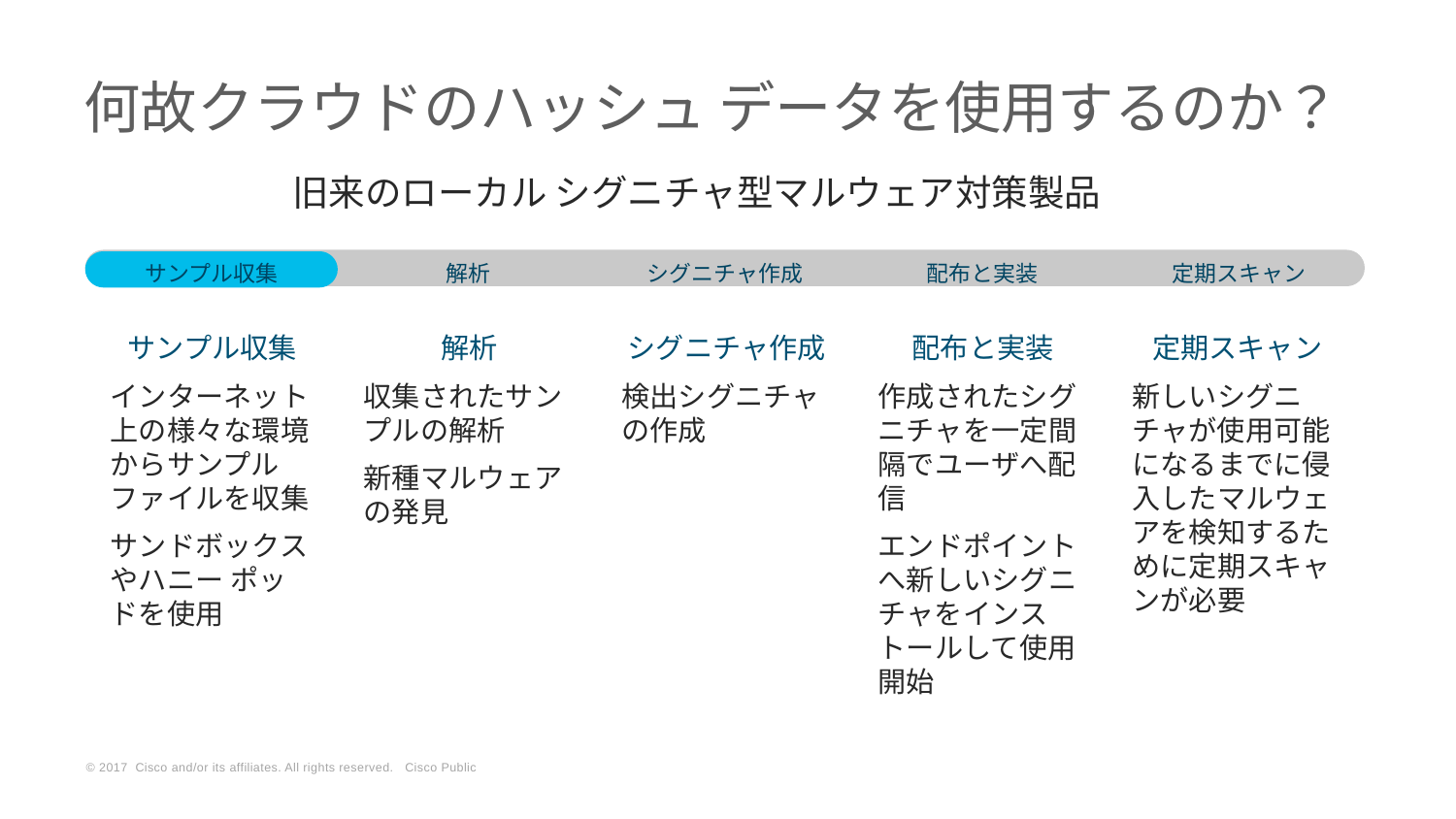

# 何故クラウドのハッシュ データを使用するのか？
旧来のローカル シグニチャ型マルウェア対策製品

サンプル収集

解析

シグニチャ作成

配布と実装

定期スキャン

サンプル収集
インターネット上の様々な環境からサンプルファイルを収集
サンドボックスやハニー ポッドを使用
解析
収集されたサンプルの解析
新種マルウェアの発見
シグニチャ作成
検出シグニチャの作成
配布と実装
作成されたシグニチャを一定間隔でユーザへ配信
エンドポイントへ新しいシグニチャをインストールして使用開始
定期スキャン
新しいシグニチャが使用可能になるまでに侵入したマルウェアを検知するために定期スキャンが必要